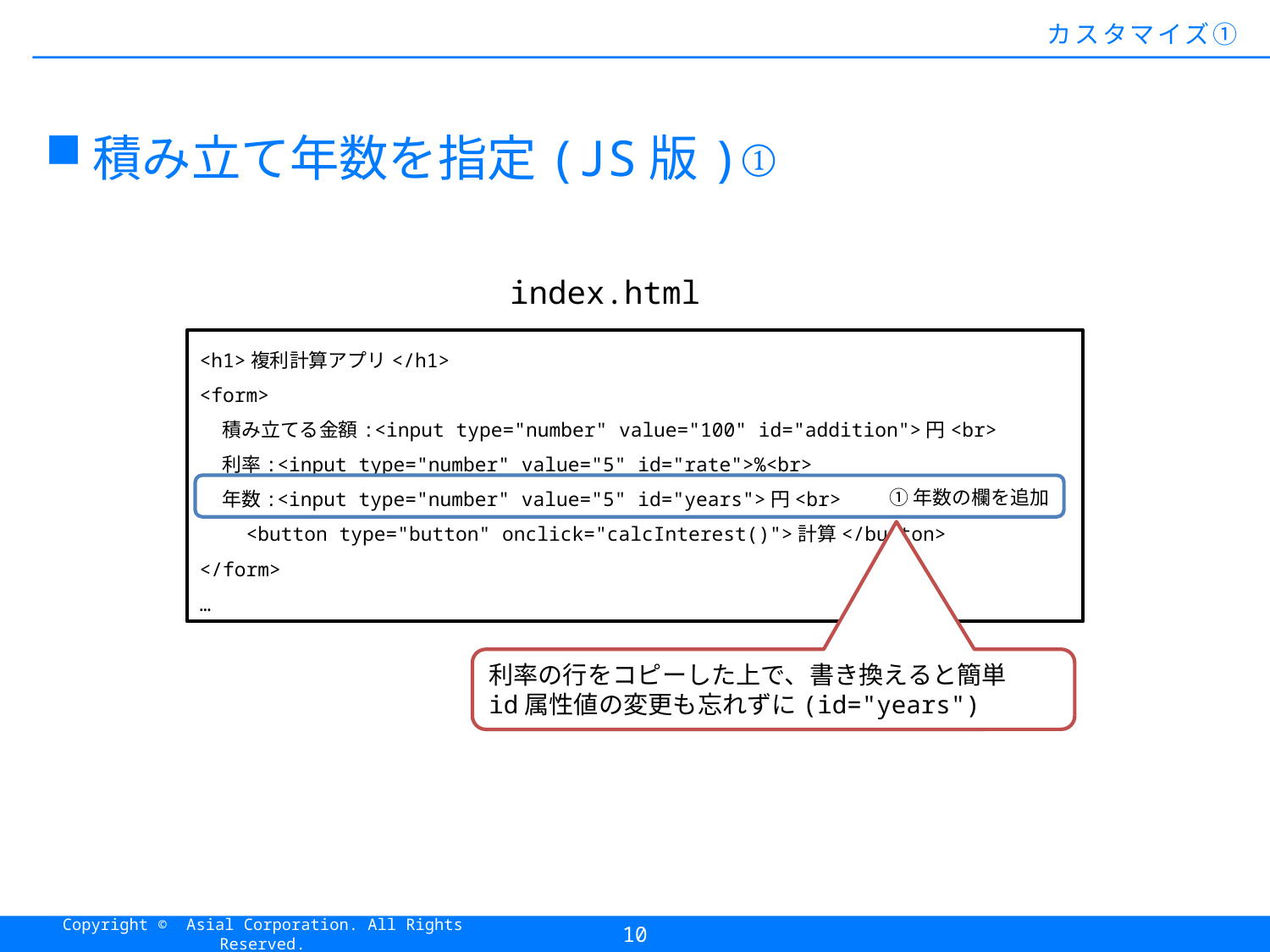

#
カスタマイズ①
積み立て年数を指定(JS版)①
index.html
<h1>複利計算アプリ</h1>
<form>
    積み立てる金額:<input type="number" value="100" id="addition">円<br>
    利率:<input type="number" value="5" id="rate">%<br>
    年数:<input type="number" value="5" id="years">円<br>
    <button type="button" onclick="calcInterest()">計算</button>
</form>
…
①年数の欄を追加
利率の行をコピーした上で、書き換えると簡単
id属性値の変更も忘れずに(id="years")
10